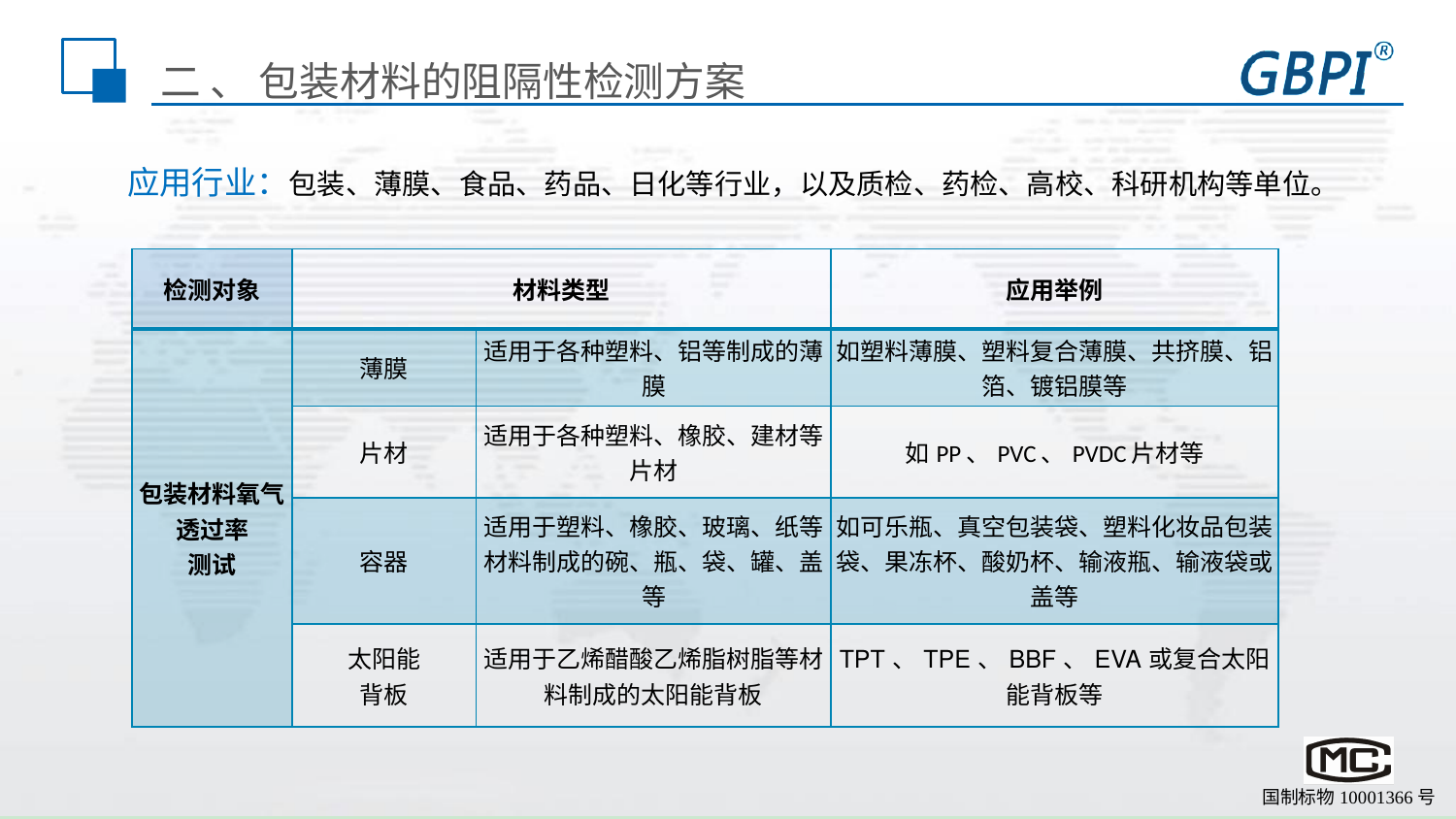

二 、 包装材料的阻隔性检测方案
应用行业：包装、薄膜、食品、药品、日化等行业，以及质检、药检、高校、科研机构等单位。
| 检测对象 | 材料类型 |  | 应用举例 |
| --- | --- | --- | --- |
| 包装材料氧气透过率 测试 | 薄膜 | 适用于各种塑料、铝等制成的薄膜 | 如塑料薄膜、塑料复合薄膜、共挤膜、铝箔、镀铝膜等 |
|  | 片材 | 适用于各种塑料、橡胶、建材等片材 | 如PP、PVC、PVDC片材等 |
|  | 容器 | 适用于塑料、橡胶、玻璃、纸等材料制成的碗、瓶、袋、罐、盖等 | 如可乐瓶、真空包装袋、塑料化妆品包装袋、果冻杯、酸奶杯、输液瓶、输液袋或盖等 |
|  | 太阳能 背板 | 适用于乙烯醋酸乙烯脂树脂等材料制成的太阳能背板 | TPT、TPE、BBF、EVA或复合太阳能背板等 |